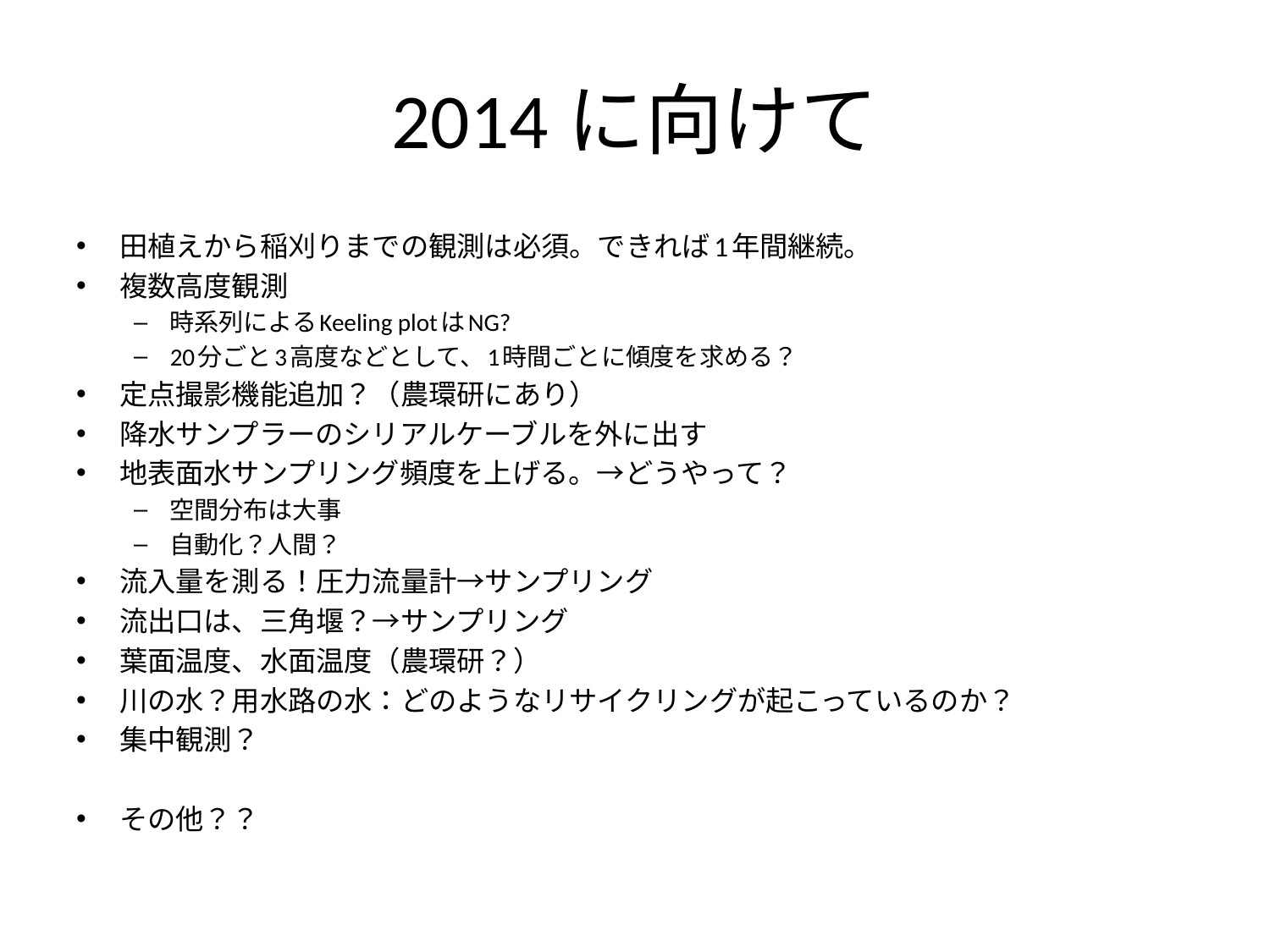

# 2014に向けて
田植えから稲刈りまでの観測は必須。できれば1年間継続。
複数高度観測
時系列によるKeeling plotはNG?
20分ごと3高度などとして、1時間ごとに傾度を求める？
定点撮影機能追加？（農環研にあり）
降水サンプラーのシリアルケーブルを外に出す
地表面水サンプリング頻度を上げる。→どうやって？
空間分布は大事
自動化？人間？
流入量を測る！圧力流量計→サンプリング
流出口は、三角堰？→サンプリング
葉面温度、水面温度（農環研？）
川の水？用水路の水：どのようなリサイクリングが起こっているのか？
集中観測？

その他？？